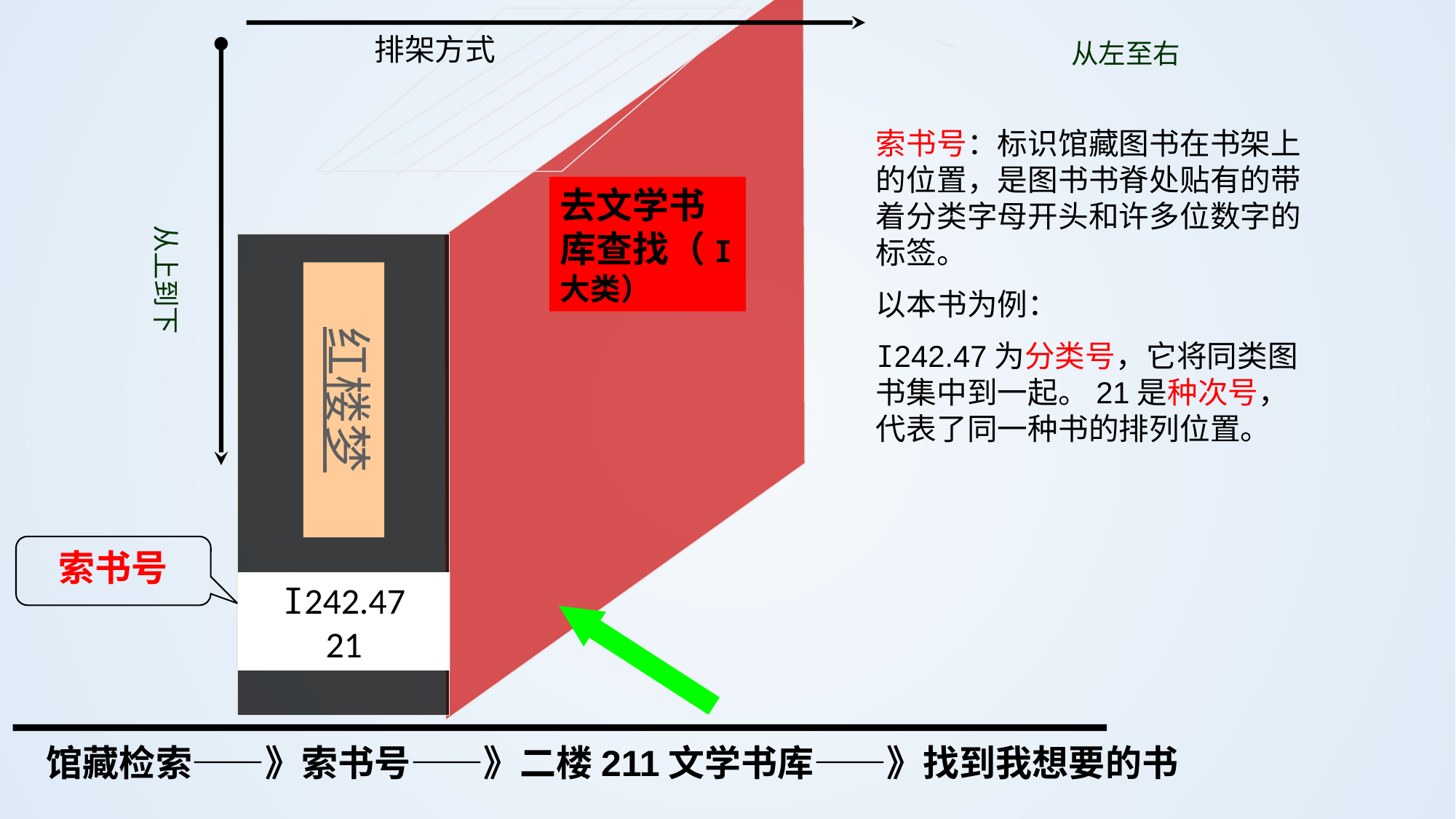

排架方式
从左至右

从上到下
索书号：标识馆藏图书在书架上的位置，是图书书脊处贴有的带着分类字母开头和许多位数字的标签。
以本书为例：
I242.47为分类号，它将同类图书集中到一起。21是种次号，代表了同一种书的排列位置。

去文学书库查找（I大类）

红楼梦
索书号

I242.47
21

馆藏检索——》索书号——》二楼211文学书库——》找到我想要的书